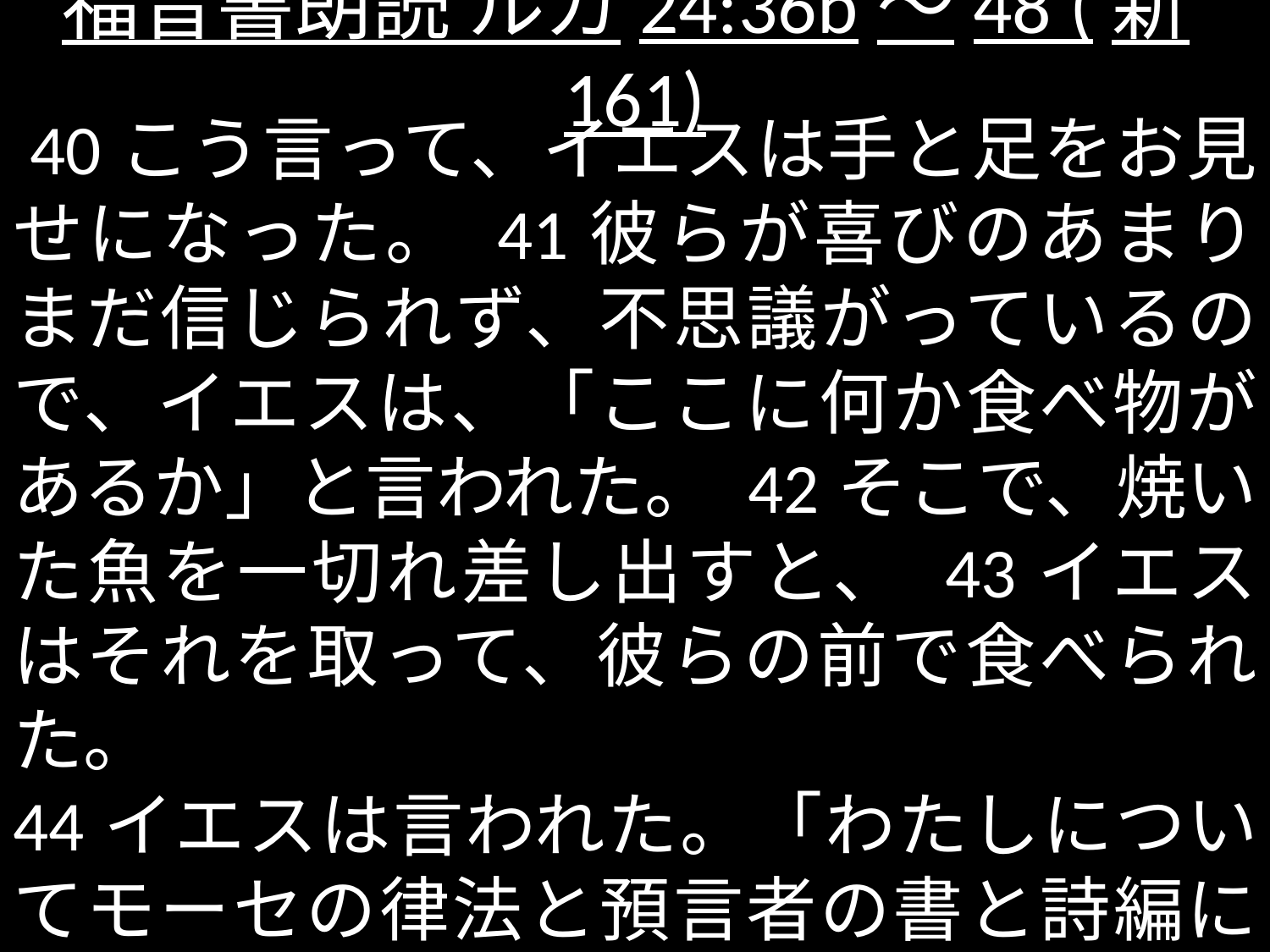

# 福音書朗読 ルカ24:36b～48 (新161)
 40こう言って、イエスは手と足をお見せになった。 41彼らが喜びのあまりまだ信じられず、不思議がっているので、イエスは、「ここに何か食べ物があるか」と言われた。 42そこで、焼いた魚を一切れ差し出すと、 43イエスはそれを取って、彼らの前で食べられた。
44イエスは言われた。「わたしについてモーセの律法と預言者の書と詩編に書いてある事柄は、必ずすべて実現する。